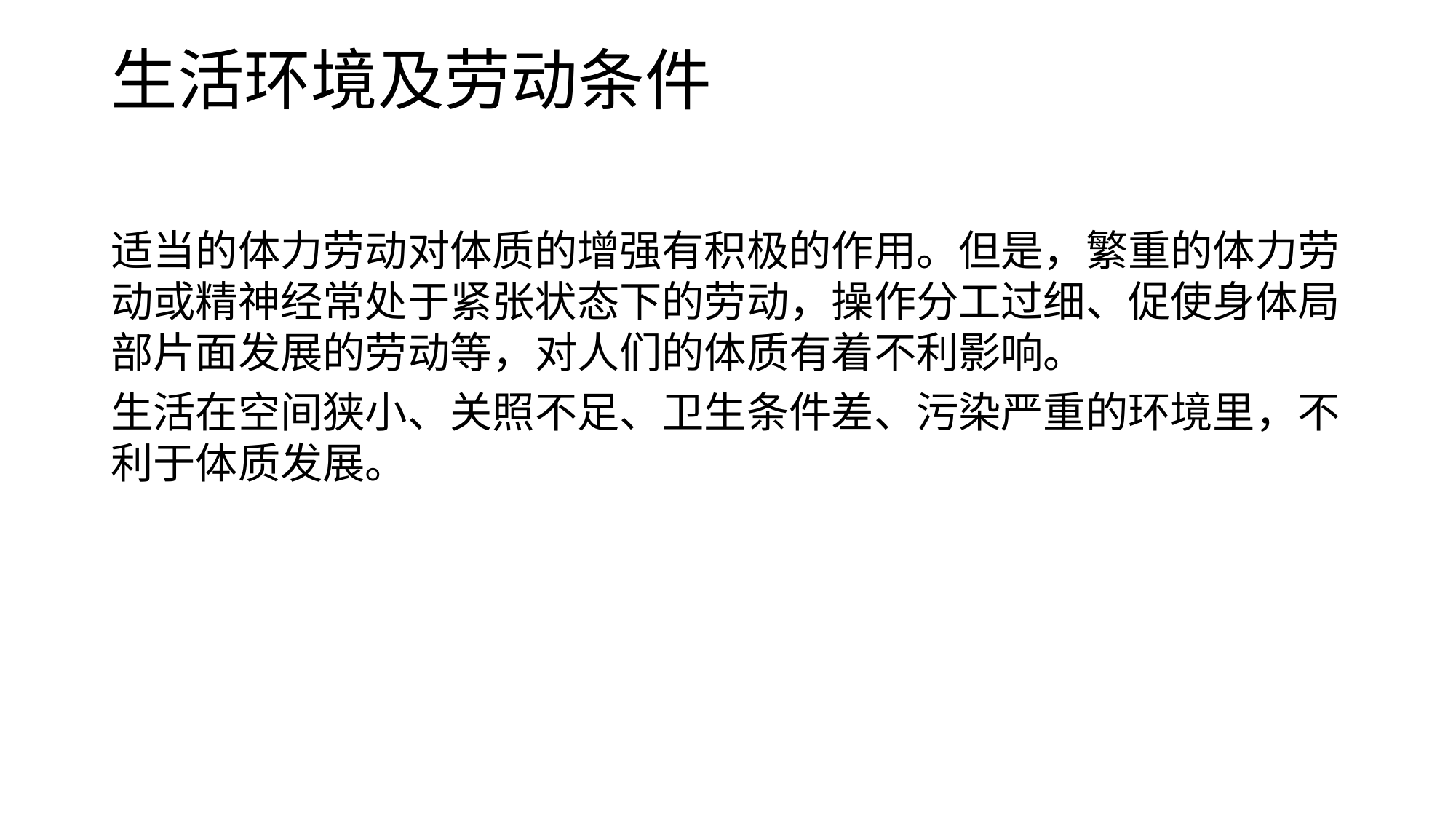

# 生活环境及劳动条件
适当的体力劳动对体质的增强有积极的作用。但是，繁重的体力劳动或精神经常处于紧张状态下的劳动，操作分工过细、促使身体局部片面发展的劳动等，对人们的体质有着不利影响。
生活在空间狭小、关照不足、卫生条件差、污染严重的环境里，不利于体质发展。